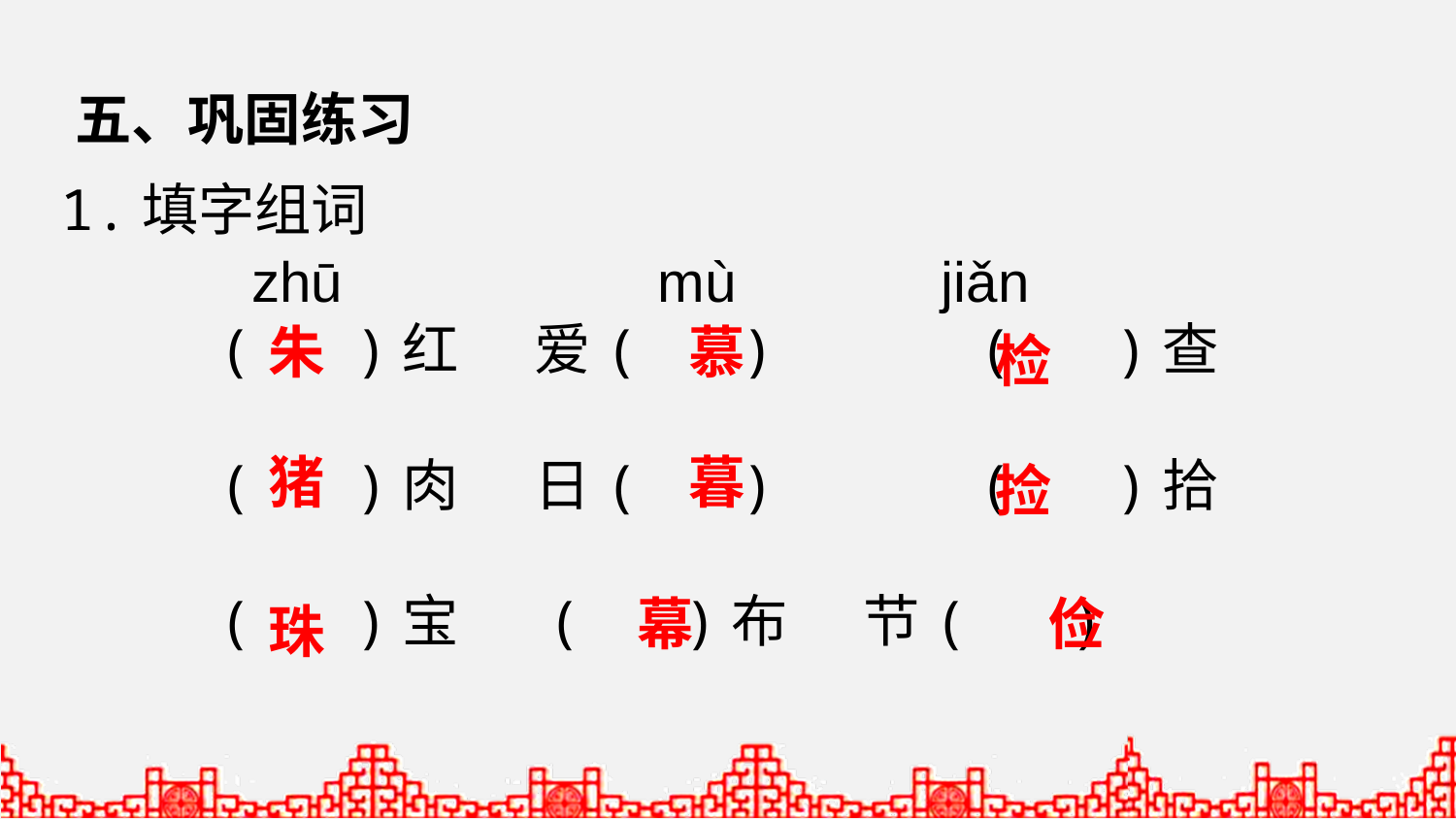

五、巩固练习
1.填字组词
   zhū                    mù             jiǎn
(   )红      爱(   )      (   )查

(   )肉      日(   )      (   )拾

(   )宝      (   )布      节(   )

朱
慕
检
猪
暮
捡
幕
俭
珠